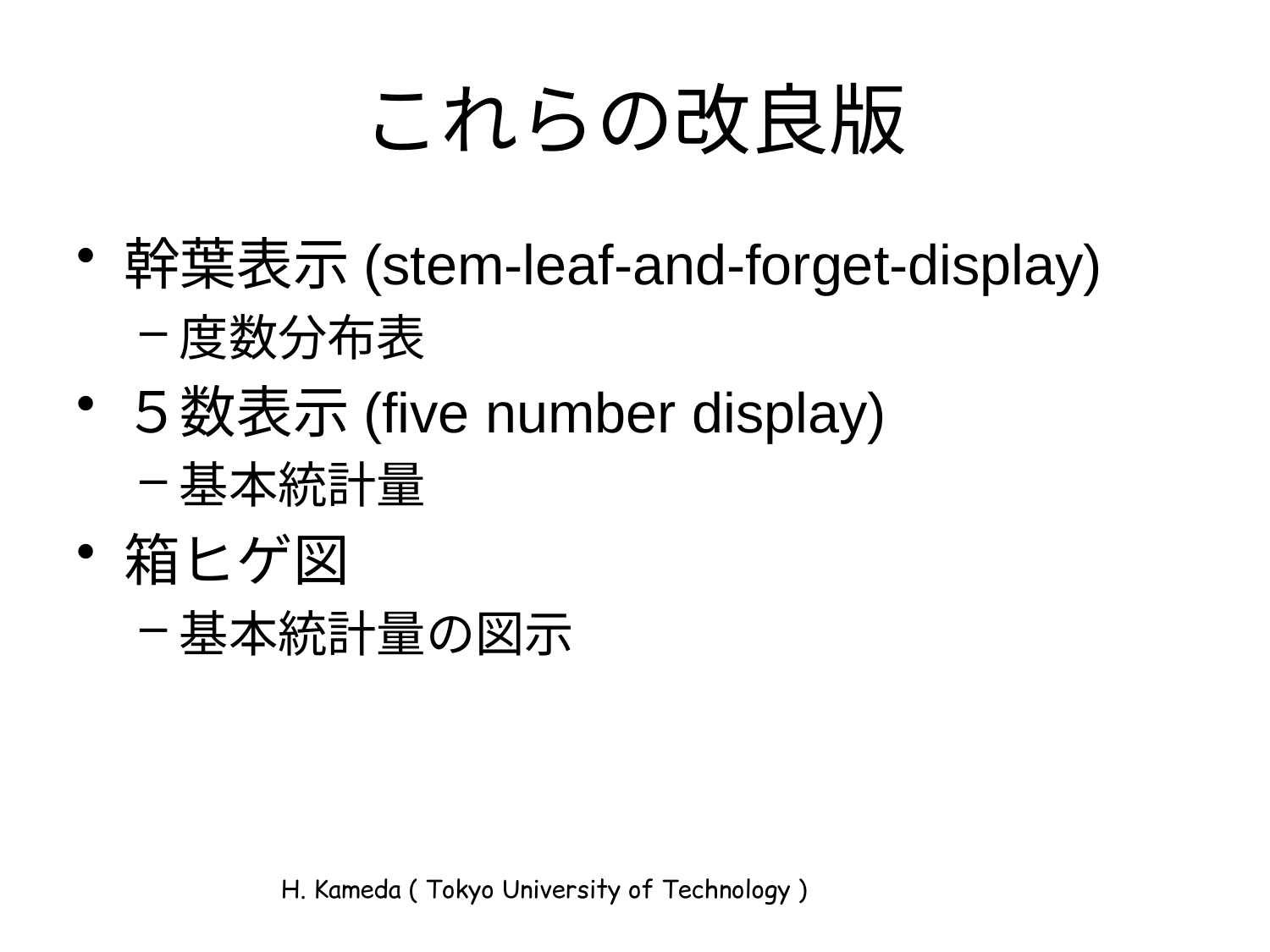

# これらの改良版
幹葉表示(stem-leaf-and-forget-display)
度数分布表
５数表示(five number display)
基本統計量
箱ヒゲ図
基本統計量の図示
H. Kameda ( Tokyo University of Technology )